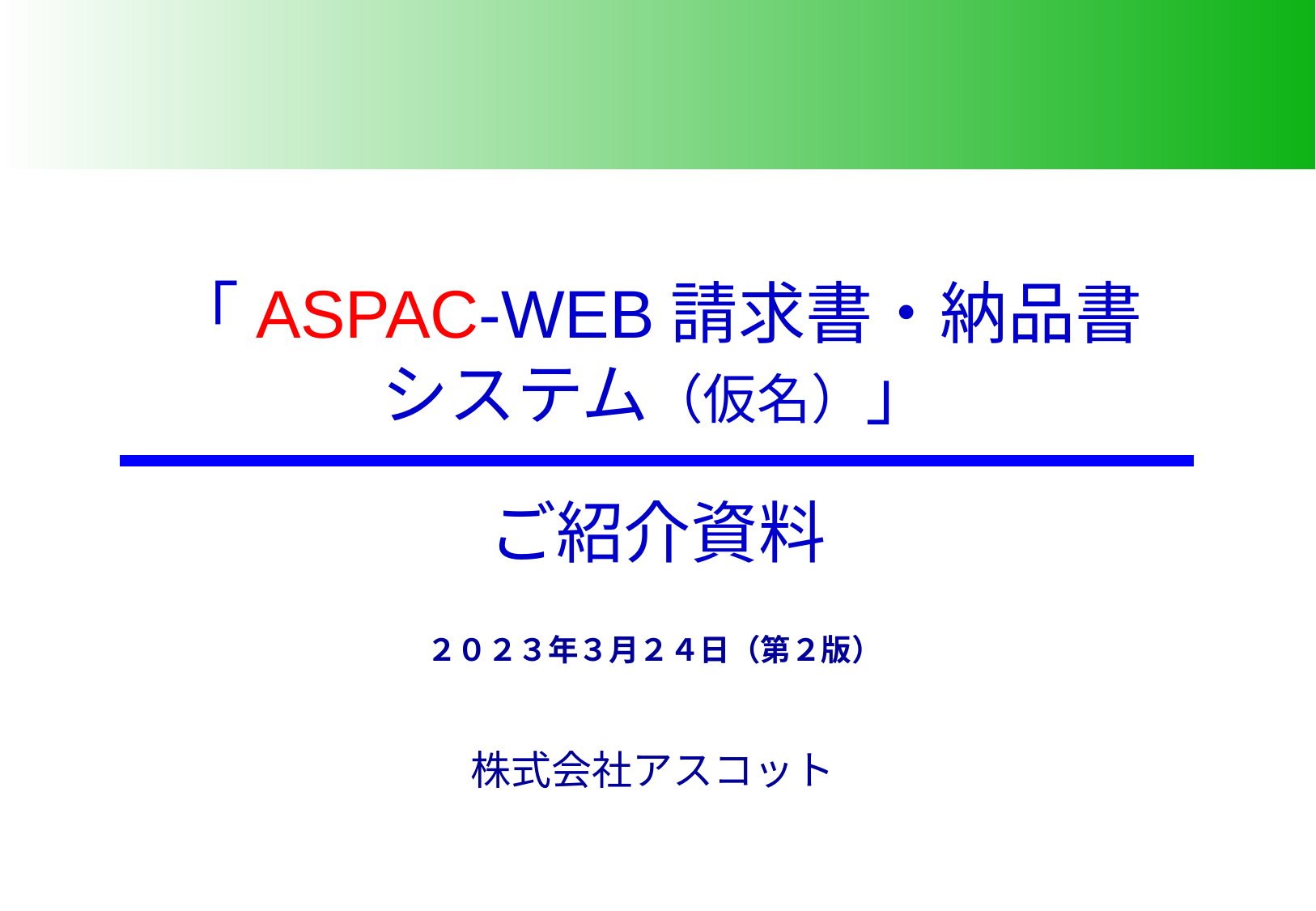

「ASPAC-WEB請求書・納品書
システム（仮名）」

ご紹介資料
２０２３年３月２４日（第２版）
株式会社アスコット